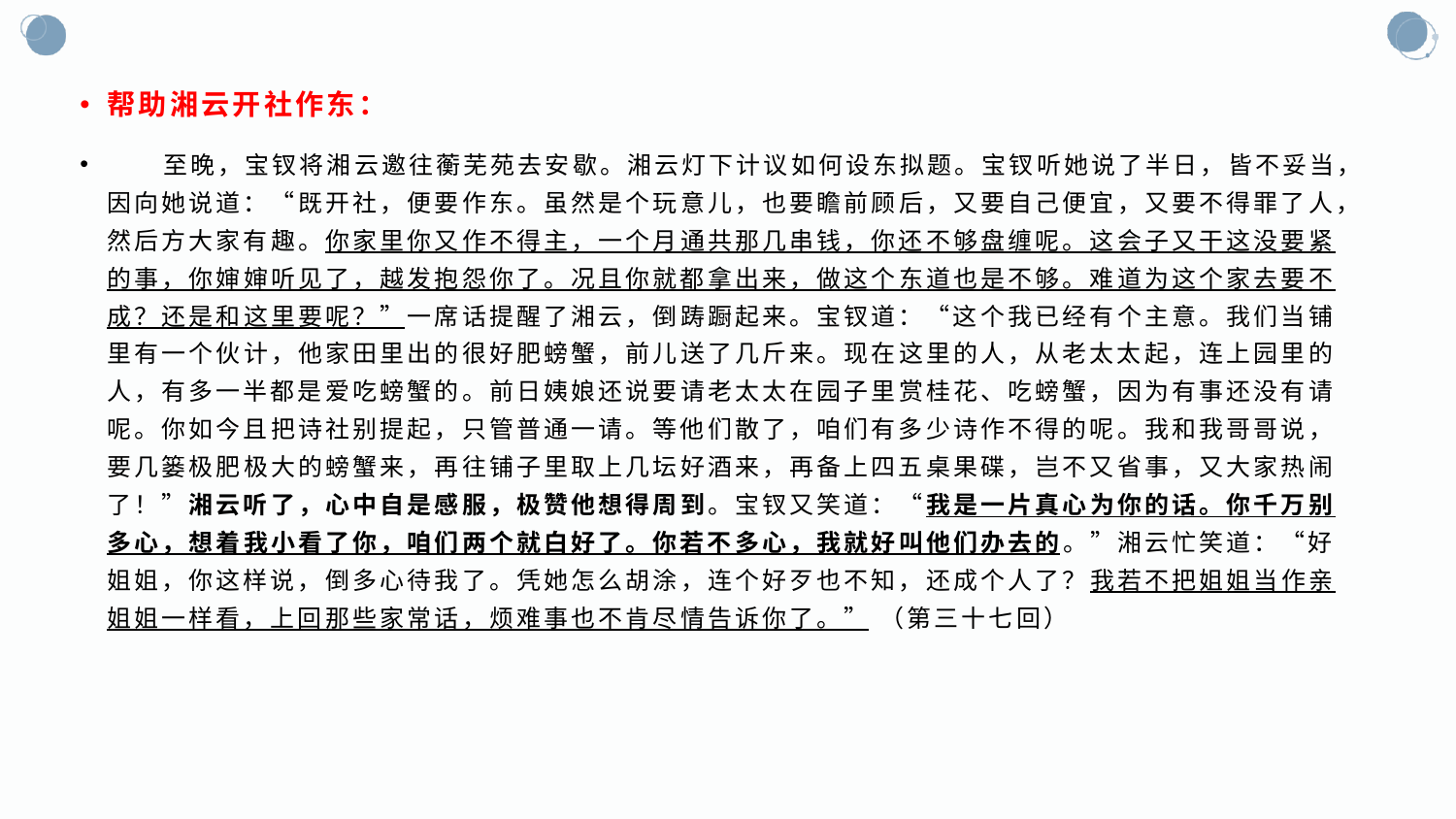

帮助湘云开社作东：
      至晚，宝钗将湘云邀往蘅芜苑去安歇。湘云灯下计议如何设东拟题。宝钗听她说了半日，皆不妥当，因向她说道：“既开社，便要作东。虽然是个玩意儿，也要瞻前顾后，又要自己便宜，又要不得罪了人，然后方大家有趣。你家里你又作不得主，一个月通共那几串钱，你还不够盘缠呢。这会子又干这没要紧的事，你婶婶听见了，越发抱怨你了。况且你就都拿出来，做这个东道也是不够。难道为这个家去要不成？还是和这里要呢？”一席话提醒了湘云，倒踌蹰起来。宝钗道：“这个我已经有个主意。我们当铺里有一个伙计，他家田里出的很好肥螃蟹，前儿送了几斤来。现在这里的人，从老太太起，连上园里的人，有多一半都是爱吃螃蟹的。前日姨娘还说要请老太太在园子里赏桂花、吃螃蟹，因为有事还没有请呢。你如今且把诗社别提起，只管普通一请。等他们散了，咱们有多少诗作不得的呢。我和我哥哥说，要几篓极肥极大的螃蟹来，再往铺子里取上几坛好酒来，再备上四五桌果碟，岂不又省事，又大家热闹了！”湘云听了，心中自是感服，极赞他想得周到。宝钗又笑道：“我是一片真心为你的话。你千万别多心，想着我小看了你，咱们两个就白好了。你若不多心，我就好叫他们办去的。”湘云忙笑道：“好姐姐，你这样说，倒多心待我了。凭她怎么胡涂，连个好歹也不知，还成个人了？我若不把姐姐当作亲姐姐一样看，上回那些家常话，烦难事也不肯尽情告诉你了。” （第三十七回）